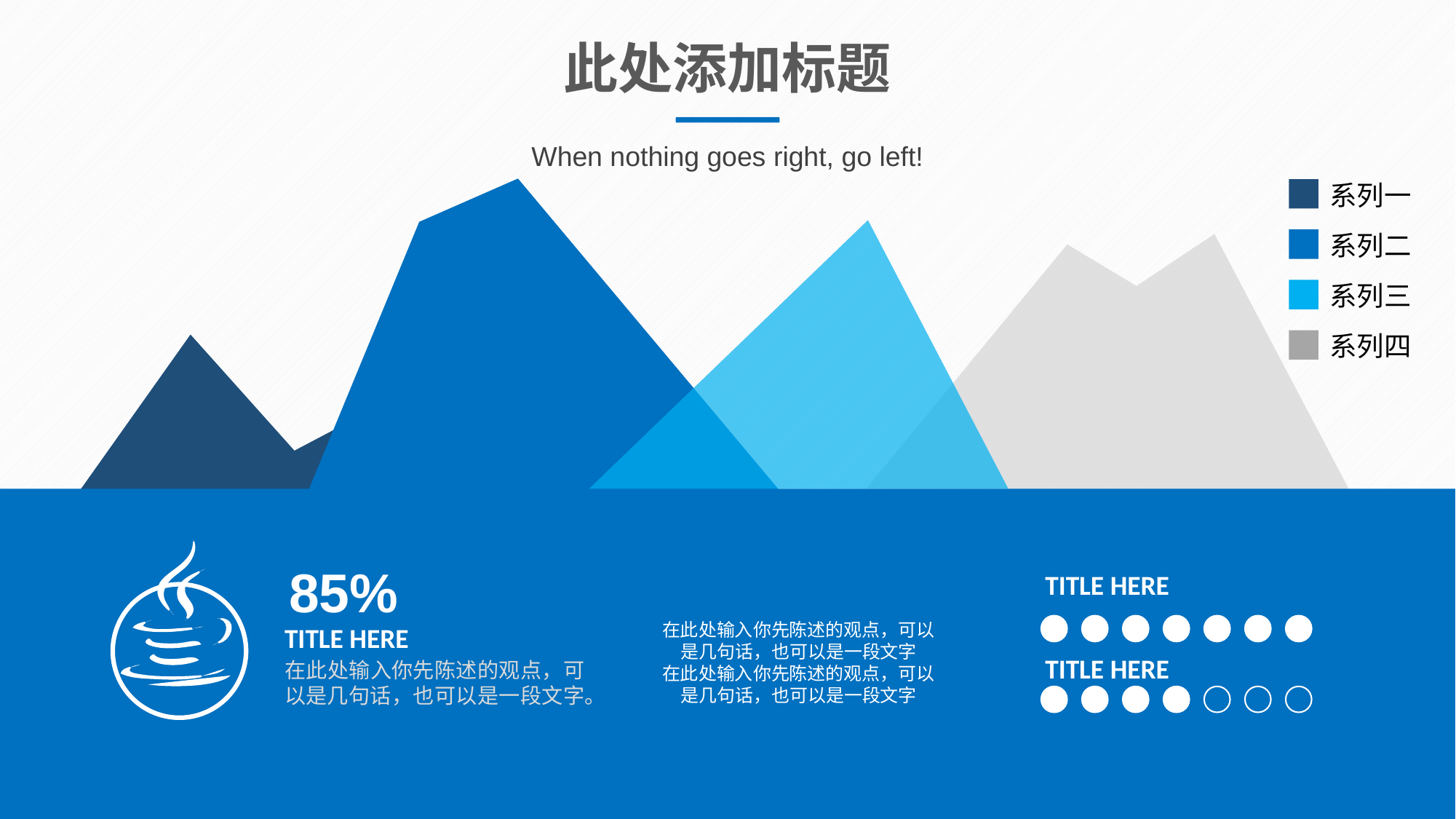

此处添加标题

When nothing goes right, go left!
系列一

系列二

系列三

系列四

85%
TITLE HERE

在此处输入你先陈述的观点，可以是几句话，也可以是一段文字
在此处输入你先陈述的观点，可以是几句话，也可以是一段文字
TITLE HERE

TITLE HERE
在此处输入你先陈述的观点，可以是几句话，也可以是一段文字。